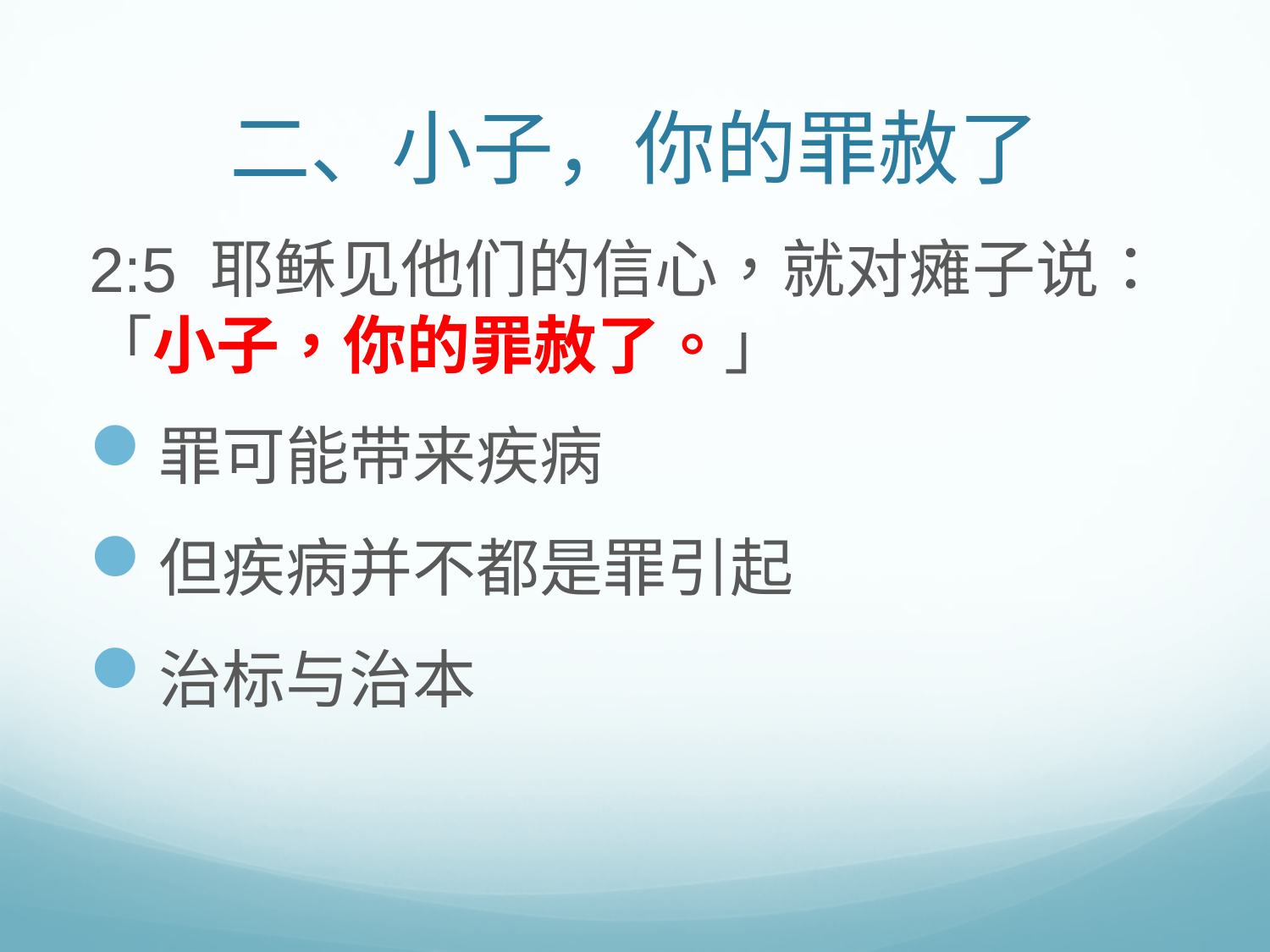

# 二、小子，你的罪赦了
2:5 耶稣见他们的信心，就对瘫子说：「小子，你的罪赦了。」
罪可能带来疾病
但疾病并不都是罪引起
治标与治本